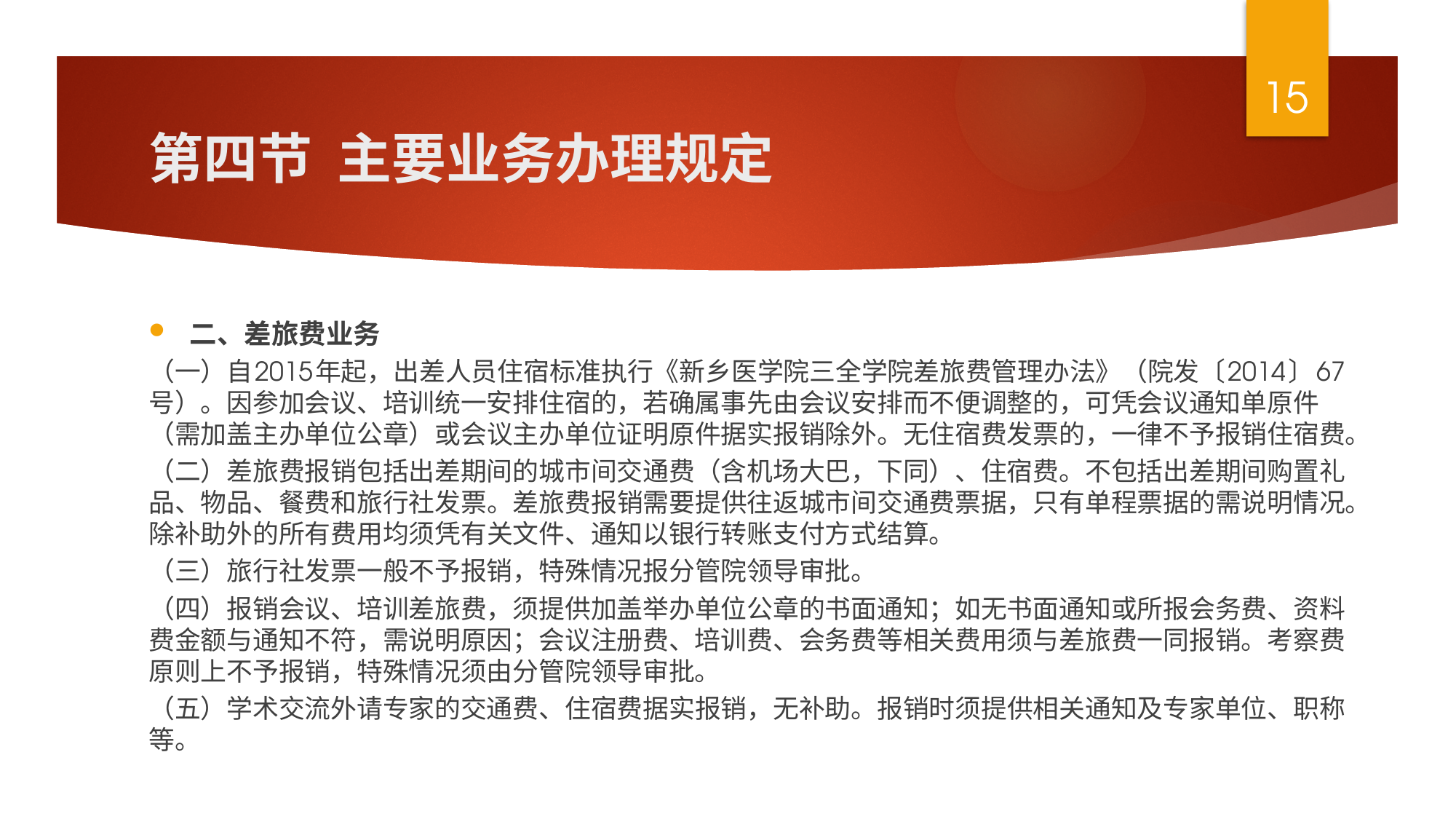

15
# 第四节  主要业务办理规定
二、差旅费业务
（一）自2015年起，出差人员住宿标准执行《新乡医学院三全学院差旅费管理办法》（院发〔2014〕67号）。因参加会议、培训统一安排住宿的，若确属事先由会议安排而不便调整的，可凭会议通知单原件（需加盖主办单位公章）或会议主办单位证明原件据实报销除外。无住宿费发票的，一律不予报销住宿费。
（二）差旅费报销包括出差期间的城市间交通费（含机场大巴，下同）、住宿费。不包括出差期间购置礼品、物品、餐费和旅行社发票。差旅费报销需要提供往返城市间交通费票据，只有单程票据的需说明情况。除补助外的所有费用均须凭有关文件、通知以银行转账支付方式结算。
（三）旅行社发票一般不予报销，特殊情况报分管院领导审批。
（四）报销会议、培训差旅费，须提供加盖举办单位公章的书面通知；如无书面通知或所报会务费、资料费金额与通知不符，需说明原因；会议注册费、培训费、会务费等相关费用须与差旅费一同报销。考察费原则上不予报销，特殊情况须由分管院领导审批。
（五）学术交流外请专家的交通费、住宿费据实报销，无补助。报销时须提供相关通知及专家单位、职称等。